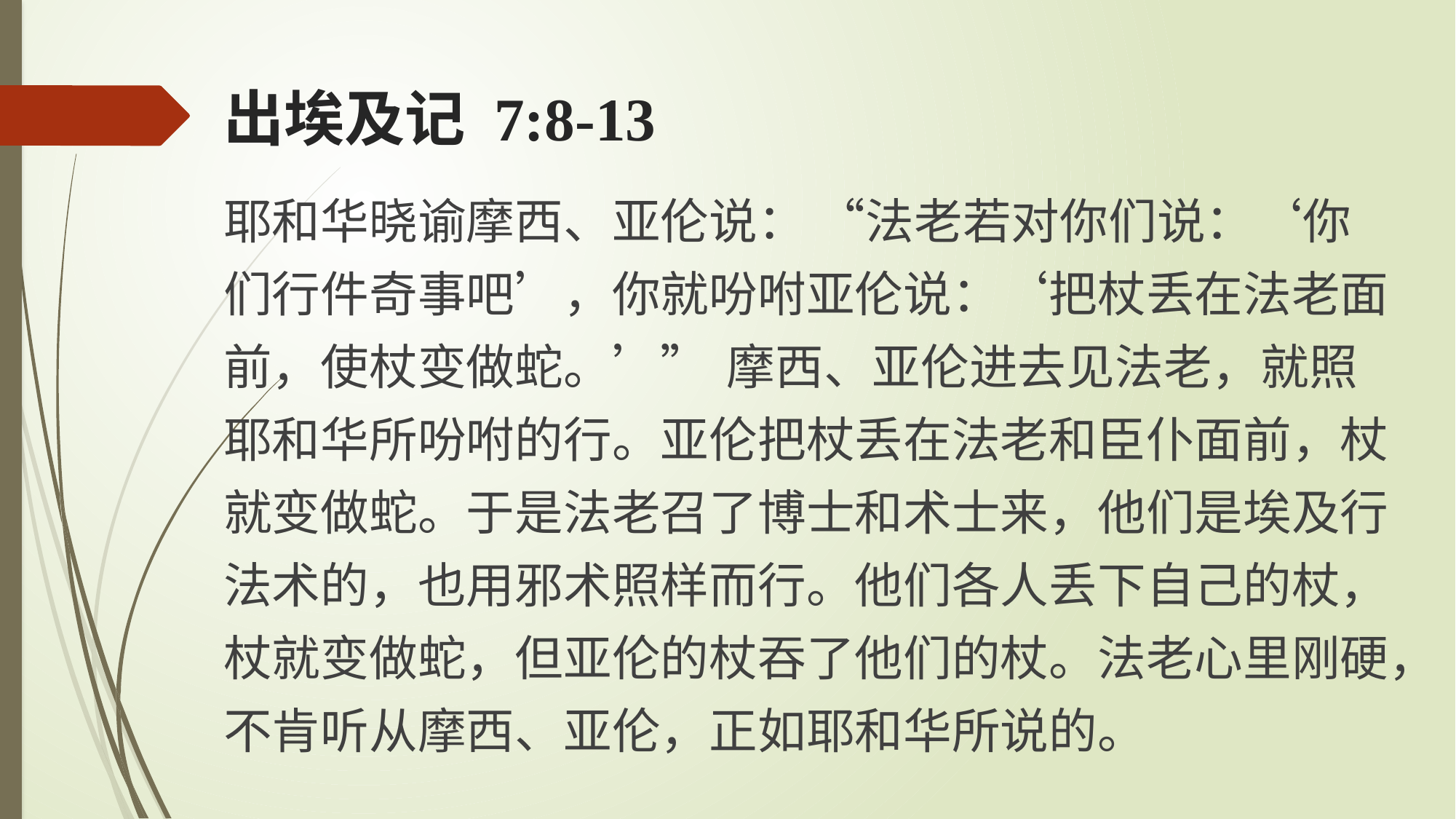

# 出埃及记 7:8-13
耶和华晓谕摩西、亚伦说： “法老若对你们说：‘你们行件奇事吧’，你就吩咐亚伦说：‘把杖丢在法老面前，使杖变做蛇。’”  摩西、亚伦进去见法老，就照耶和华所吩咐的行。亚伦把杖丢在法老和臣仆面前，杖就变做蛇。于是法老召了博士和术士来，他们是埃及行法术的，也用邪术照样而行。他们各人丢下自己的杖，杖就变做蛇，但亚伦的杖吞了他们的杖。法老心里刚硬，不肯听从摩西、亚伦，正如耶和华所说的。